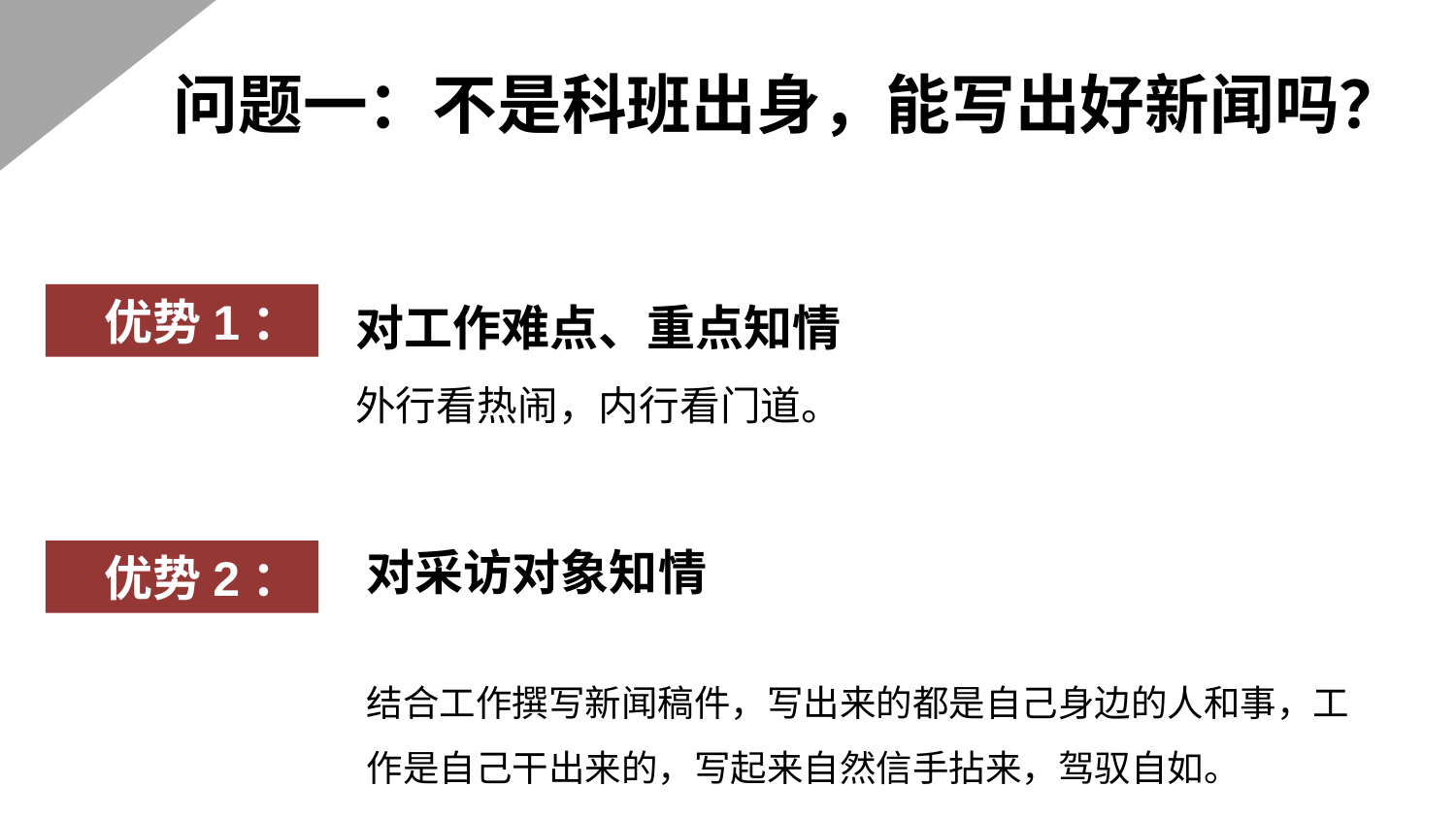

问题一：不是科班出身，能写出好新闻吗？
   优势1：
对工作难点、重点知情
外行看热闹，内行看门道。
对采访对象知情

结合工作撰写新闻稿件，写出来的都是自己身边的人和事，工作是自己干出来的，写起来自然信手拈来，驾驭自如。
   优势2：